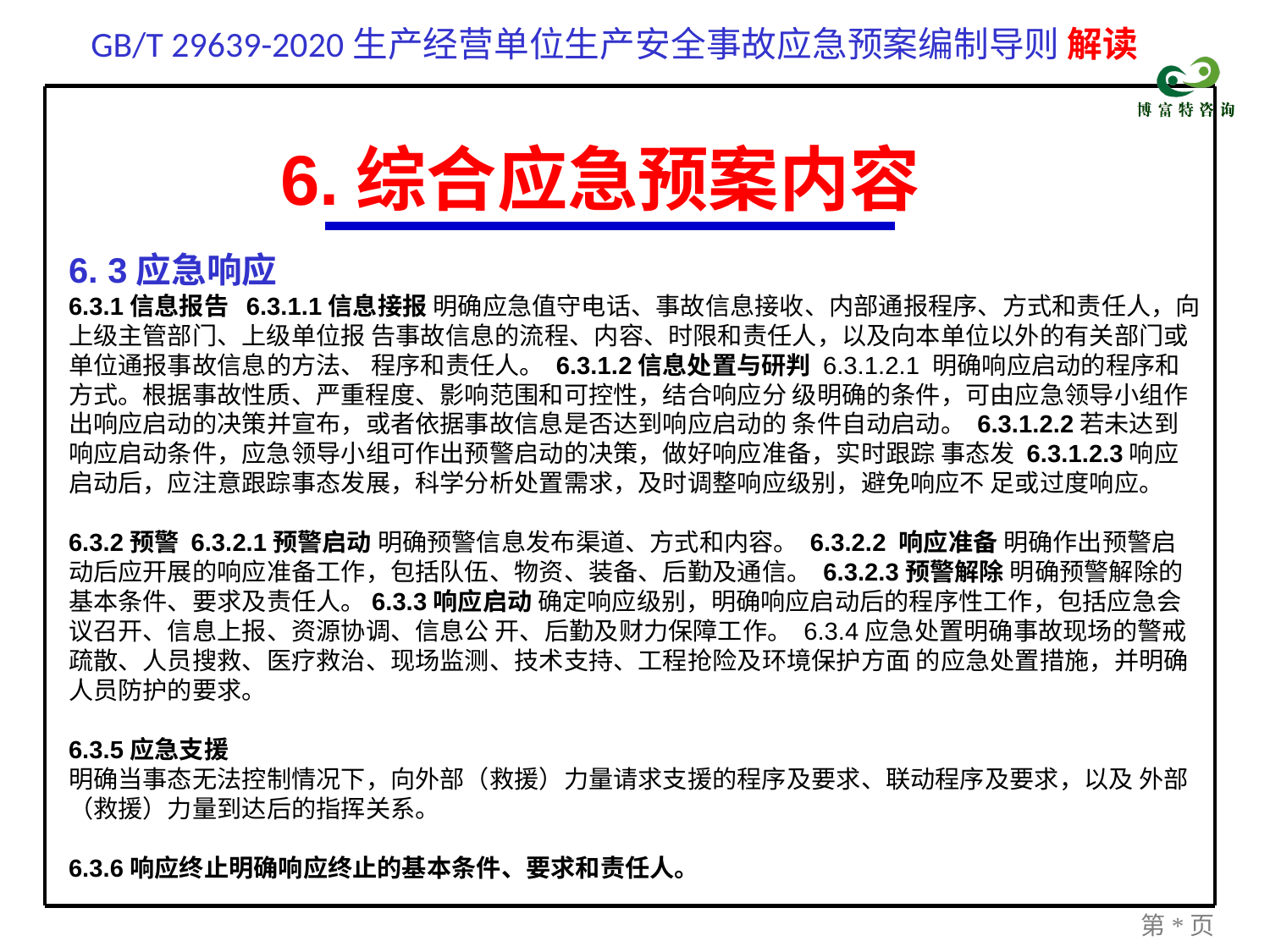

6.综合应急预案内容
6. 3应急响应
6.3.1信息报告  6.3.1.1信息接报 明确应急值守电话、事故信息接收、内部通报程序、方式和责任人，向上级主管部门、上级单位报 告事故信息的流程、内容、时限和责任人，以及向本单位以外的有关部门或单位通报事故信息的方法、 程序和责任人。 6.3.1.2信息处置与研判 6.3.1.2.1 明确响应启动的程序和方式。根据事故性质、严重程度、影响范围和可控性，结合响应分 级明确的条件，可由应急领导小组作出响应启动的决策并宣布，或者依据事故信息是否达到响应启动的 条件自动启动。 6.3.1.2.2若未达到响应启动条件，应急领导小组可作出预警启动的决策，做好响应准备，实时跟踪 事态发 6.3.1.2.3响应启动后，应注意跟踪事态发展，科学分析处置需求，及时调整响应级别，避免响应不 足或过度响应。

6.3.2预警 6.3.2.1预警启动 明确预警信息发布渠道、方式和内容。 6.3.2.2 响应准备 明确作出预警启动后应开展的响应准备工作，包括队伍、物资、装备、后勤及通信。 6.3.2.3预警解除 明确预警解除的基本条件、要求及责任人。6.3.3响应启动 确定响应级别，明确响应启动后的程序性工作，包括应急会议召开、信息上报、资源协调、信息公 开、后勤及财力保障工作。 6.3.4应急处置明确事故现场的警戒疏散、人员搜救、医疗救治、现场监测、技术支持、工程抢险及环境保护方面 的应急处置措施，并明确人员防护的要求。

6.3.5应急支援
明确当事态无法控制情况下，向外部（救援）力量请求支援的程序及要求、联动程序及要求，以及 外部（救援）力量到达后的指挥关系。

6.3.6响应终止明确响应终止的基本条件、要求和责任人。